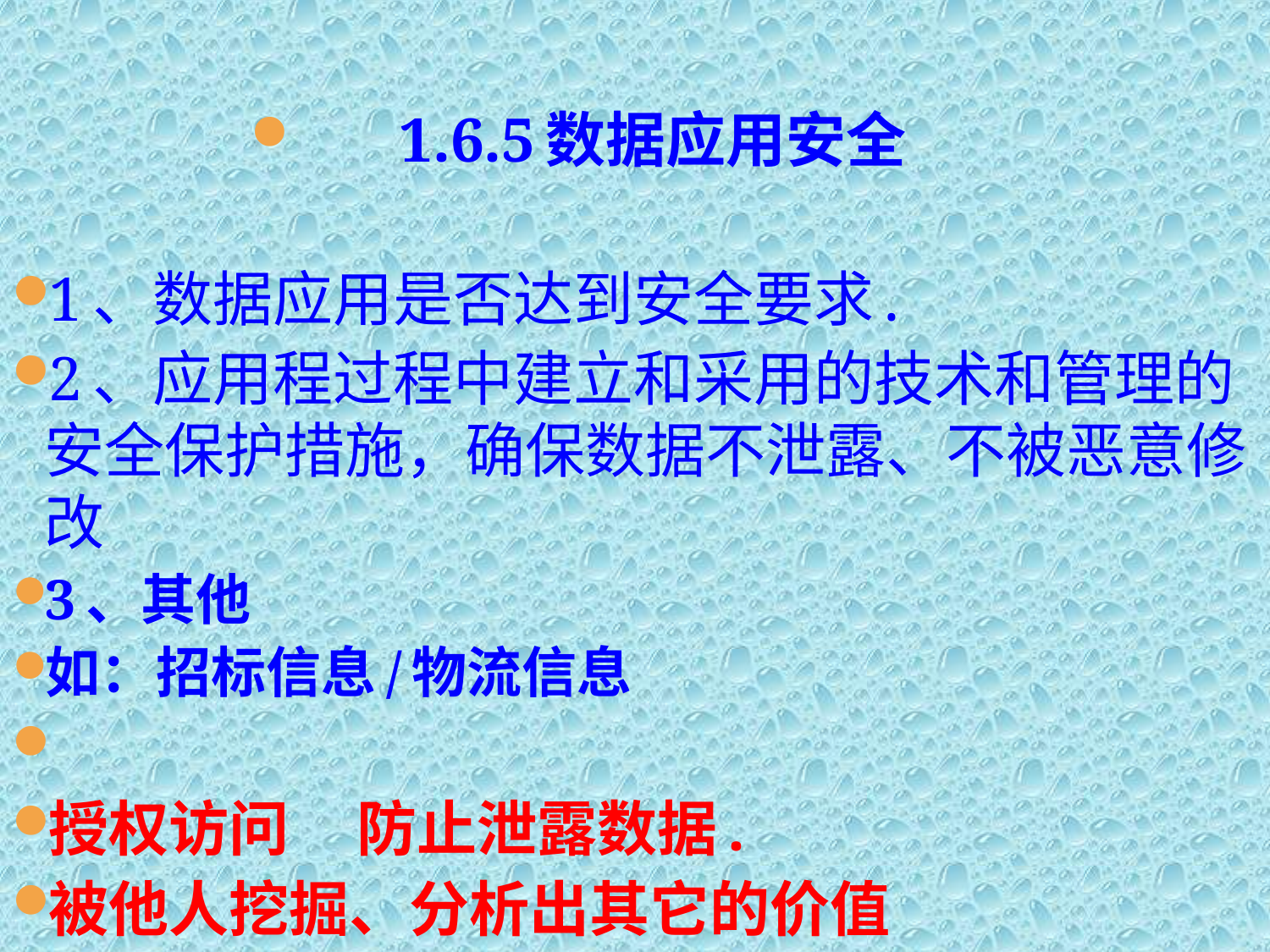

1.6.5数据应用安全

1、数据应用是否达到安全要求.
2、应用程过程中建立和采用的技术和管理的安全保护措施，确保数据不泄露、不被恶意修改
3、其他
如：招标信息/物流信息

授权访问     防止泄露数据.
被他人挖掘、分析出其它的价值